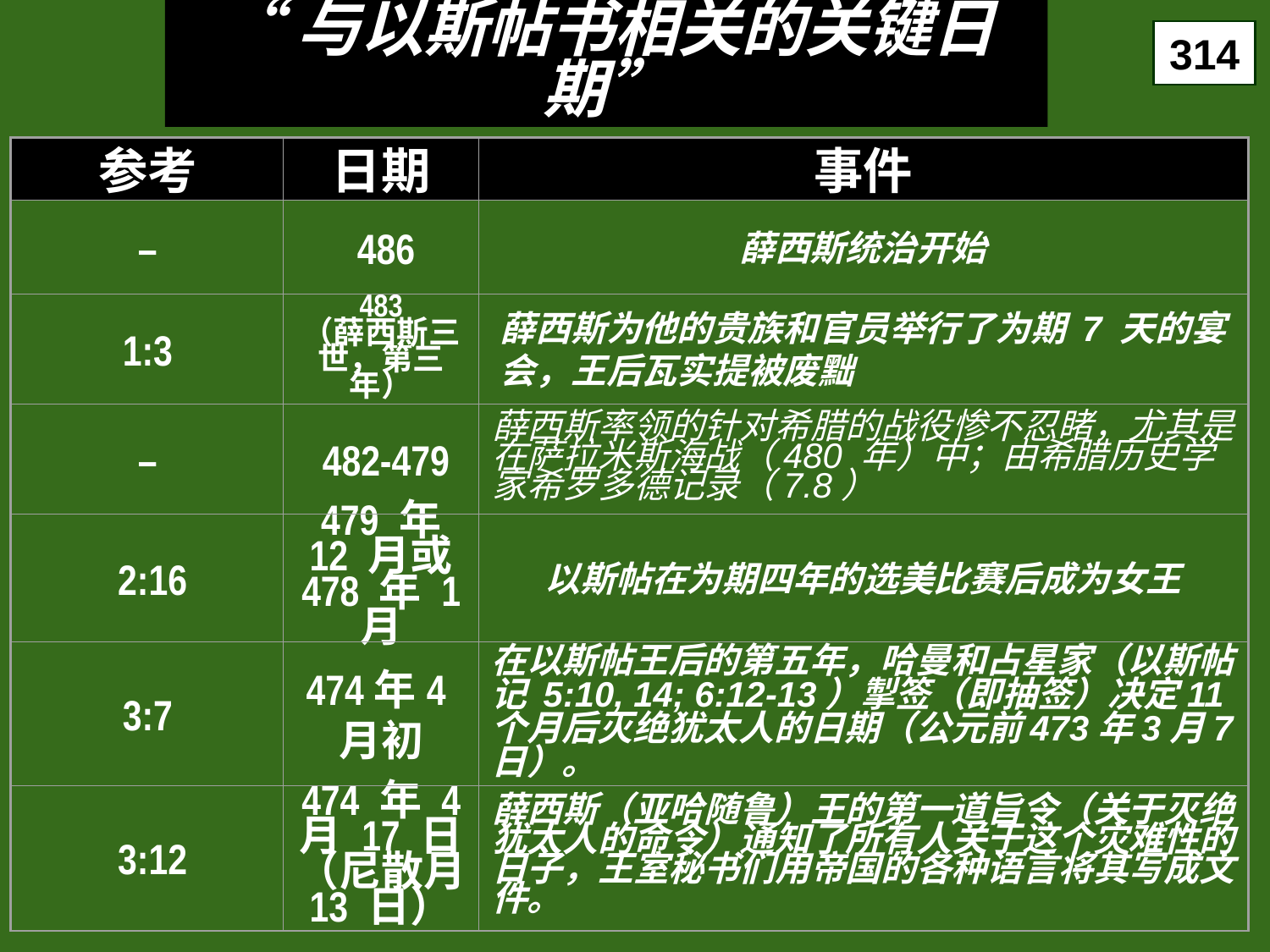

# “与以斯帖书相关的关键日期”
314

参考

日期

事件

–

 486

薛西斯统治开始

1:3

483
（薛西斯三世，第三年）

薛西斯为他的贵族和官员举行了为期 7 天的宴会，王后瓦实提被废黜

–

 482-479

薛西斯率领的针对希腊的战役惨不忍睹，尤其是在萨拉米斯海战（480 年）中；由希腊历史学家希罗多德记录（7.8）

 2:16

479 年 12 月或 478 年 1 月

以斯帖在为期四年的选美比赛后成为女王

3:7

474年4月初

在以斯帖王后的第五年，哈曼和占星家（以斯帖记 5:10, 14; 6:12-13）掣签（即抽签）决定11个月后灭绝犹太人的日期（公元前473年3月7日）。

 3:12

474 年 4 月 17 日
（尼散月 13 日）
薛西斯（亚哈随鲁）王的第一道旨令（关于灭绝犹太人的命令）通知了所有人关于这个灾难性的日子，王室秘书们用帝国的各种语言将其写成文件。